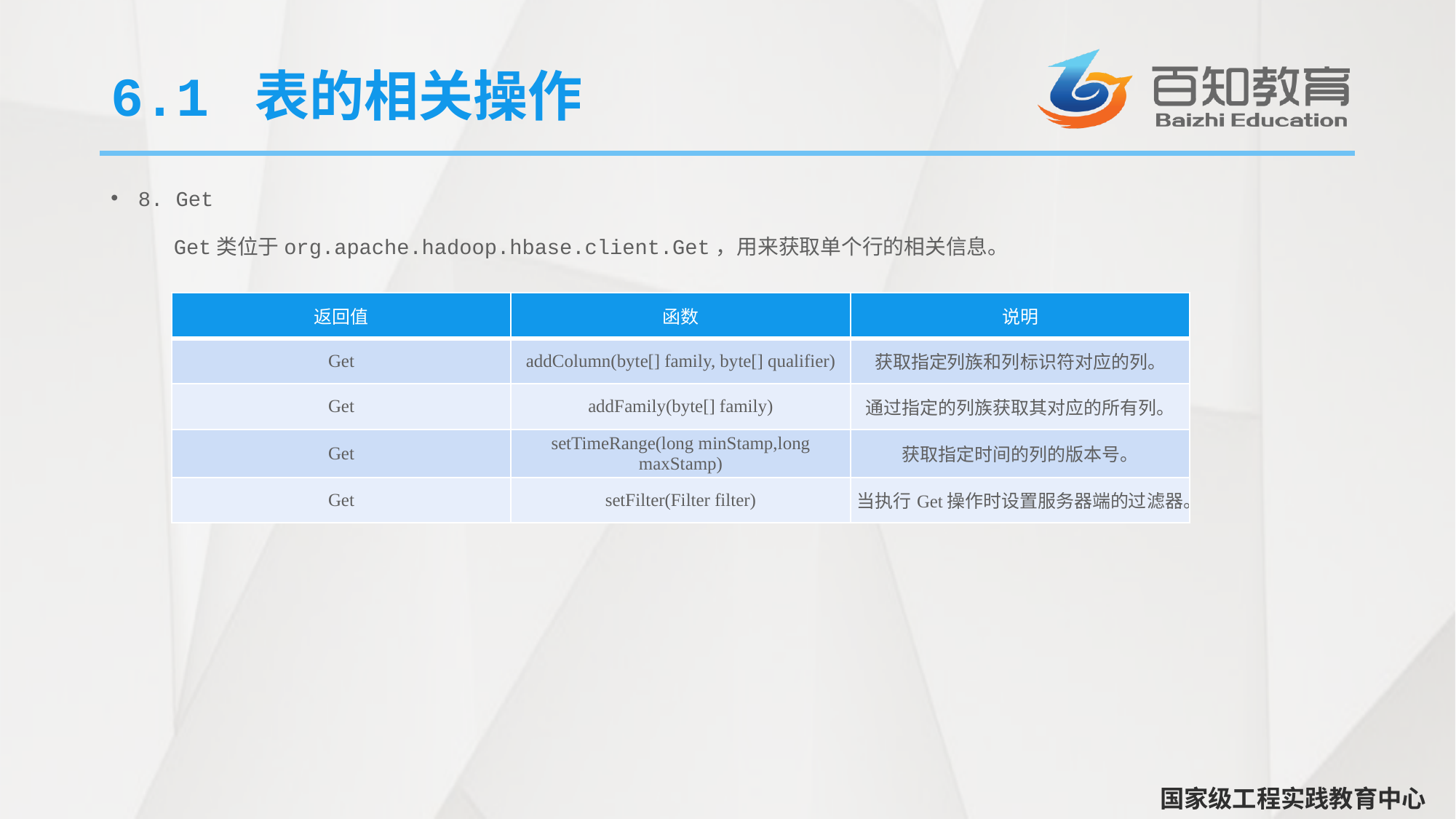

# 6.1 表的相关操作
8. Get
     Get类位于org.apache.hadoop.hbase.client.Get，用来获取单个行的相关信息。

| 返回值 | 函数 | 说明 |
| --- | --- | --- |
| Get | addColumn(byte[] family, byte[] qualifier) | 获取指定列族和列标识符对应的列。 |
| Get | addFamily(byte[] family) | 通过指定的列族获取其对应的所有列。 |
| Get | setTimeRange(long minStamp,long maxStamp) | 获取指定时间的列的版本号。 |
| Get | setFilter(Filter filter) | 当执行Get操作时设置服务器端的过滤器。 |